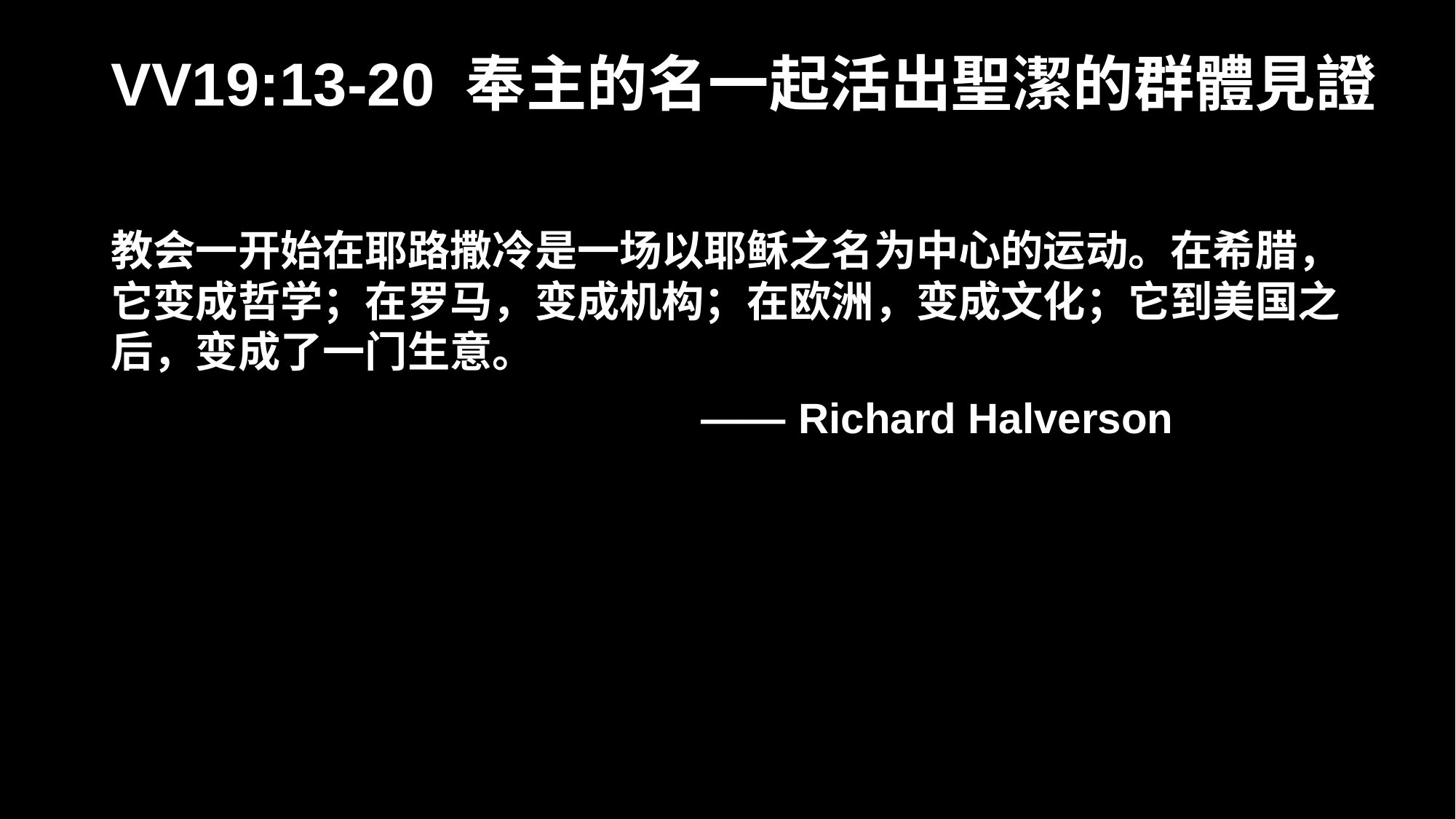

# VV19:13-20 奉主的名一起活出聖潔的群體見證
教会一开始在耶路撒冷是一场以耶稣之名为中心的运动。在希腊，它变成哲学；在罗马，变成机构；在欧洲，变成文化；它到美国之后，变成了一门生意。
                                                  —— Richard Halverson